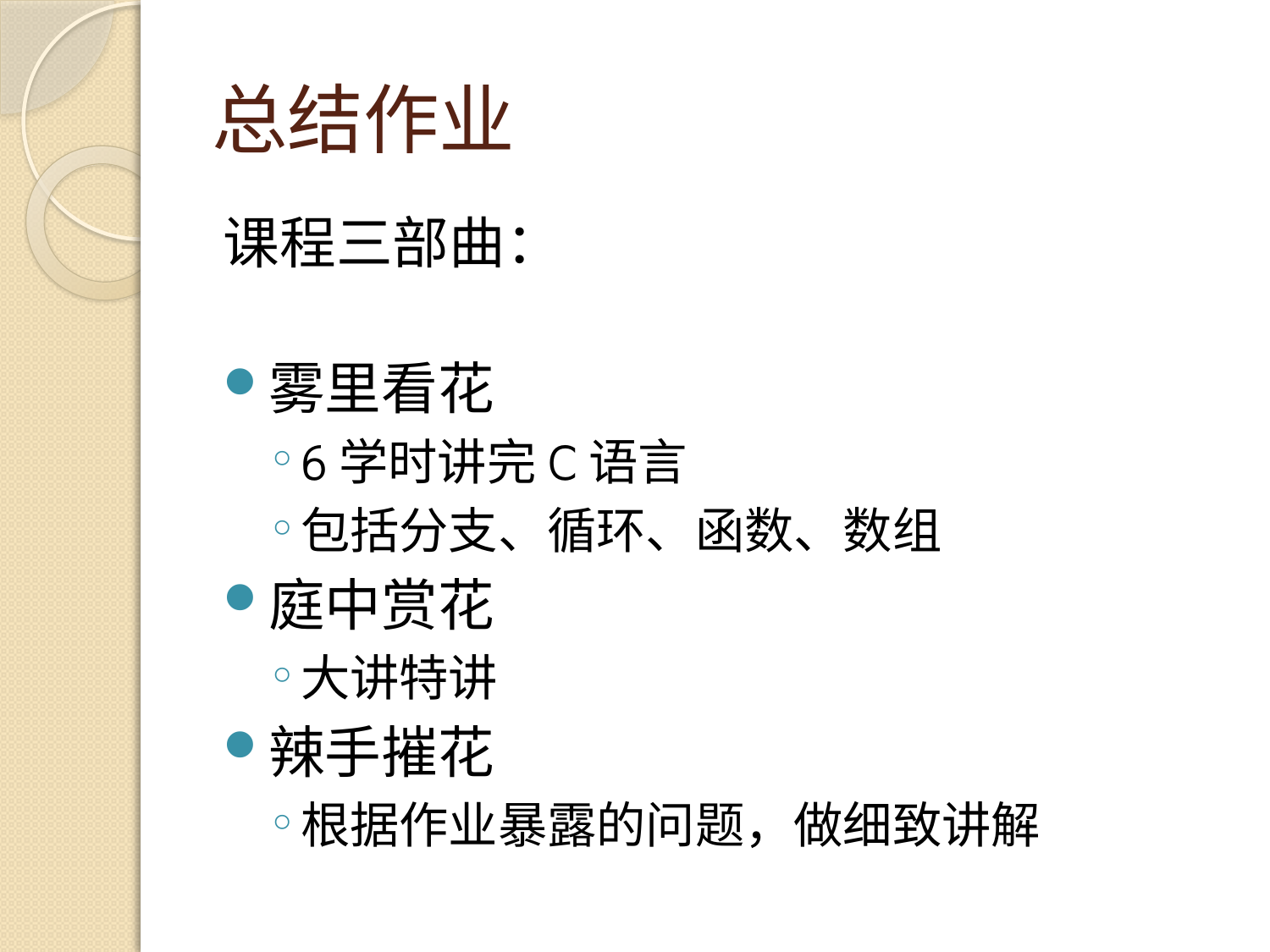

# 总结作业
课程三部曲：
雾里看花
6学时讲完C语言
包括分支、循环、函数、数组
庭中赏花
大讲特讲
辣手摧花
根据作业暴露的问题，做细致讲解